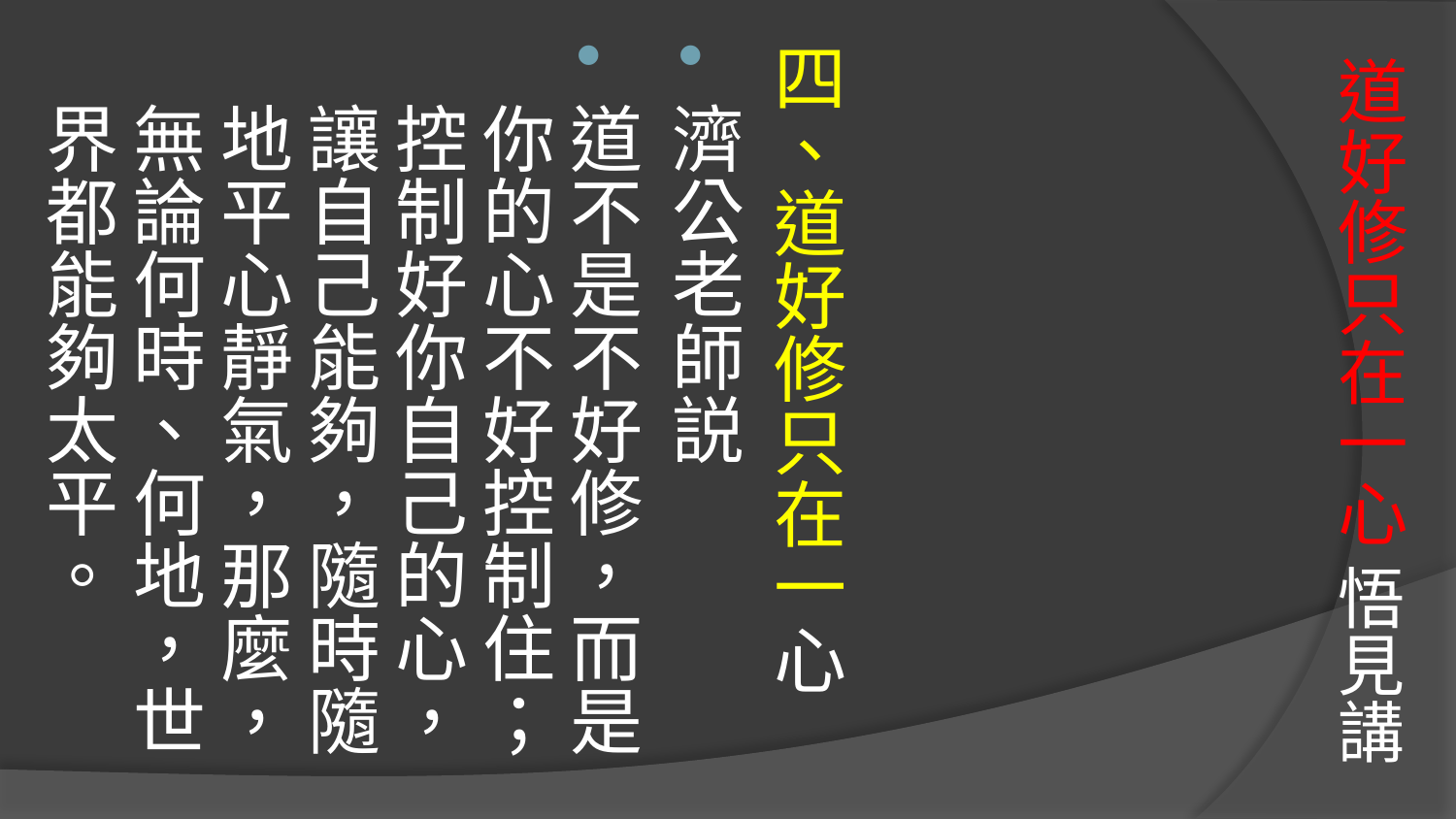

四、道好修只在一心
濟公老師説
道不是不好修，而是你的心不好控制住；控制好你自己的心，讓自己能夠，隨時隨地平心靜氣，那麼，無論何時、何地，世界都能夠太平。
# 道好修只在一心 悟見講